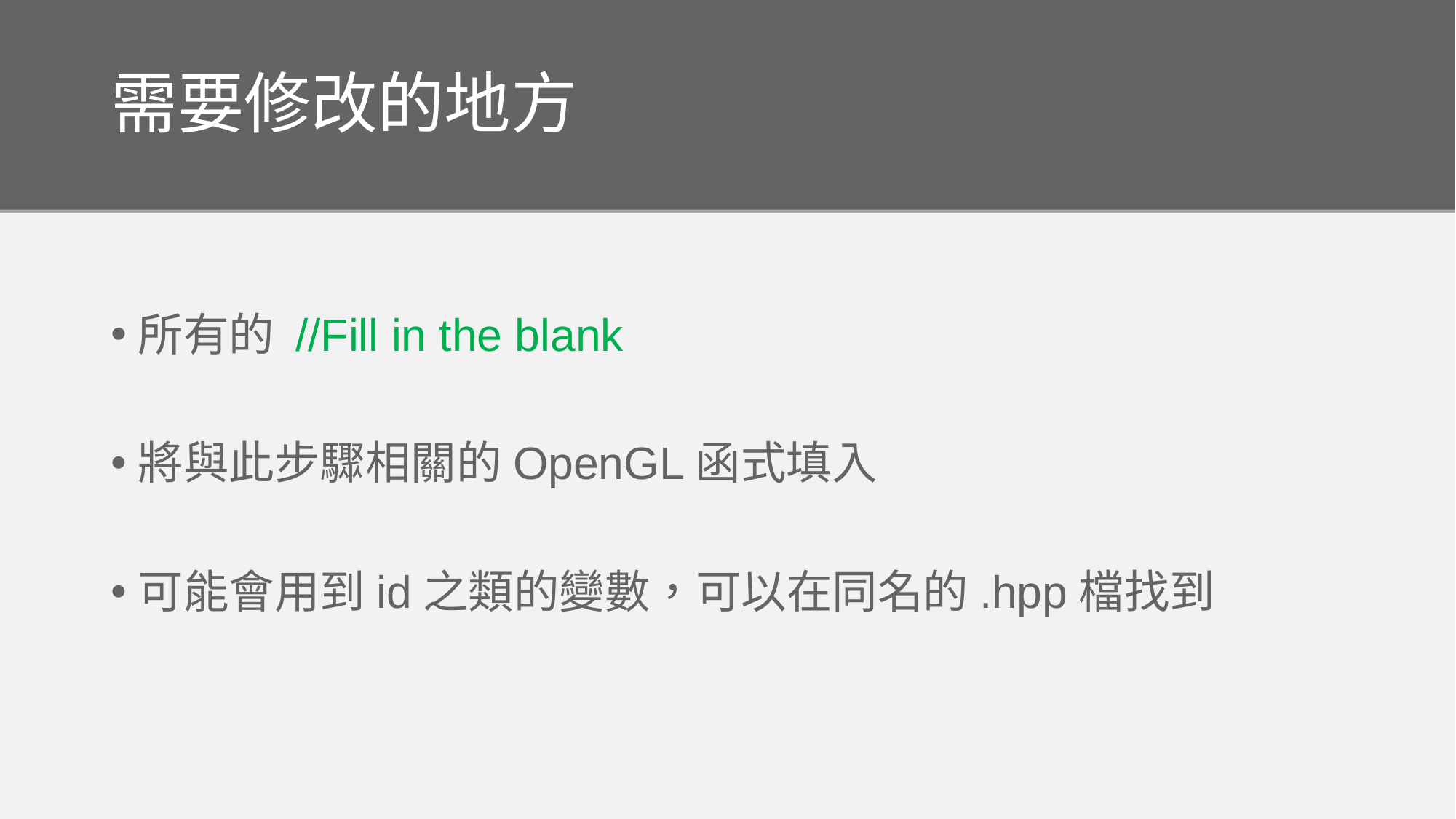

# 需要修改的地方

所有的 //Fill in the blank

將與此步驟相關的OpenGL函式填入

可能會用到id之類的變數，可以在同名的.hpp檔找到